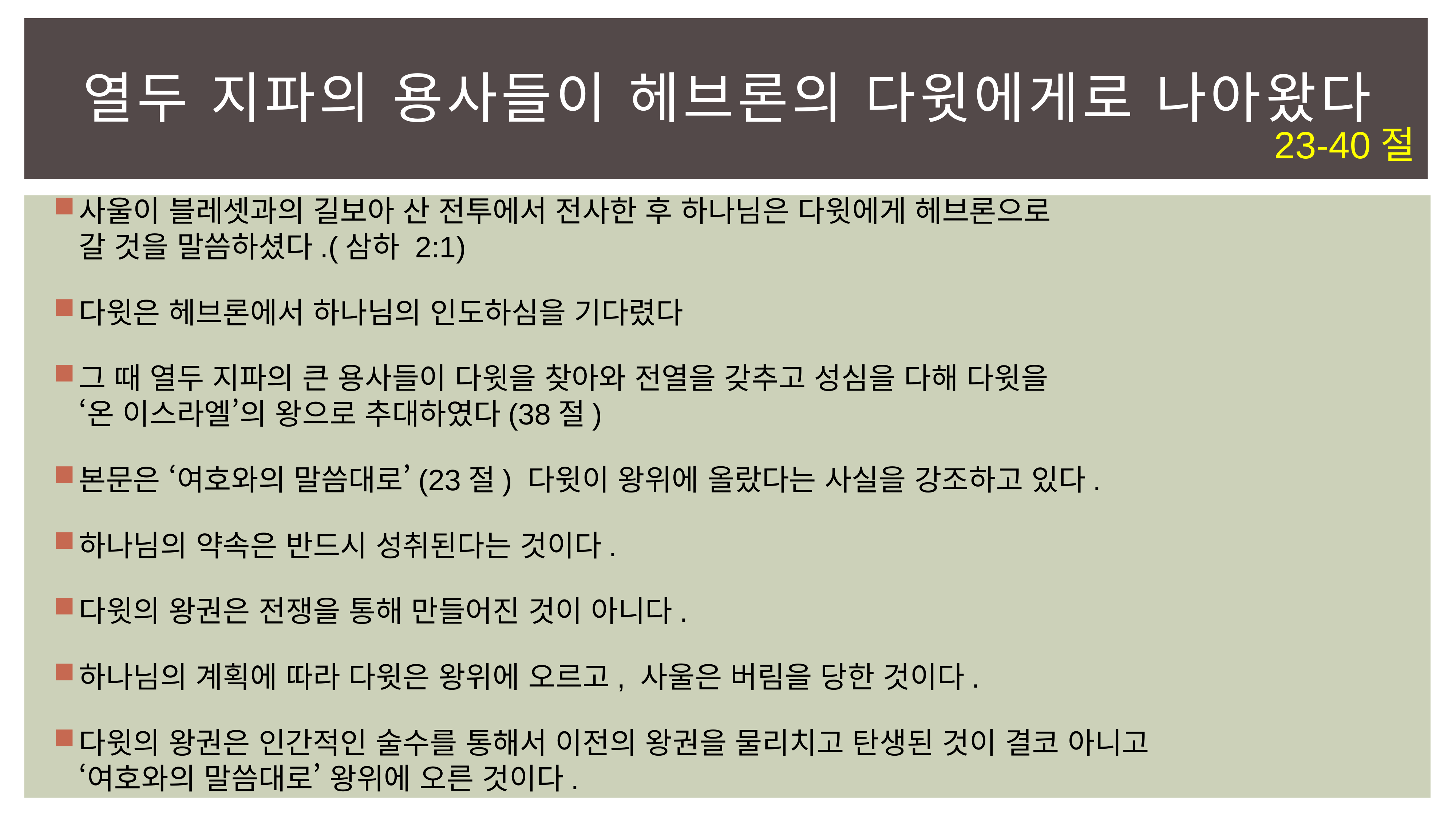

# 열두 지파의 용사들이 헤브론의 다윗에게로 나아왔다
23-40절

사울이 블레셋과의 길보아 산 전투에서 전사한 후 하나님은 다윗에게 헤브론으로
갈 것을 말씀하셨다.(삼하 2:1)
다윗은 헤브론에서 하나님의 인도하심을 기다렸다
그 때 열두 지파의 큰 용사들이 다윗을 찾아와 전열을 갖추고 성심을 다해 다윗을
‘온 이스라엘’의 왕으로 추대하였다(38절)
본문은 ‘여호와의 말씀대로’(23절) 다윗이 왕위에 올랐다는 사실을 강조하고 있다.
하나님의 약속은 반드시 성취된다는 것이다.
다윗의 왕권은 전쟁을 통해 만들어진 것이 아니다.
하나님의 계획에 따라 다윗은 왕위에 오르고, 사울은 버림을 당한 것이다.
다윗의 왕권은 인간적인 술수를 통해서 이전의 왕권을 물리치고 탄생된 것이 결코 아니고
‘여호와의 말씀대로’ 왕위에 오른 것이다.